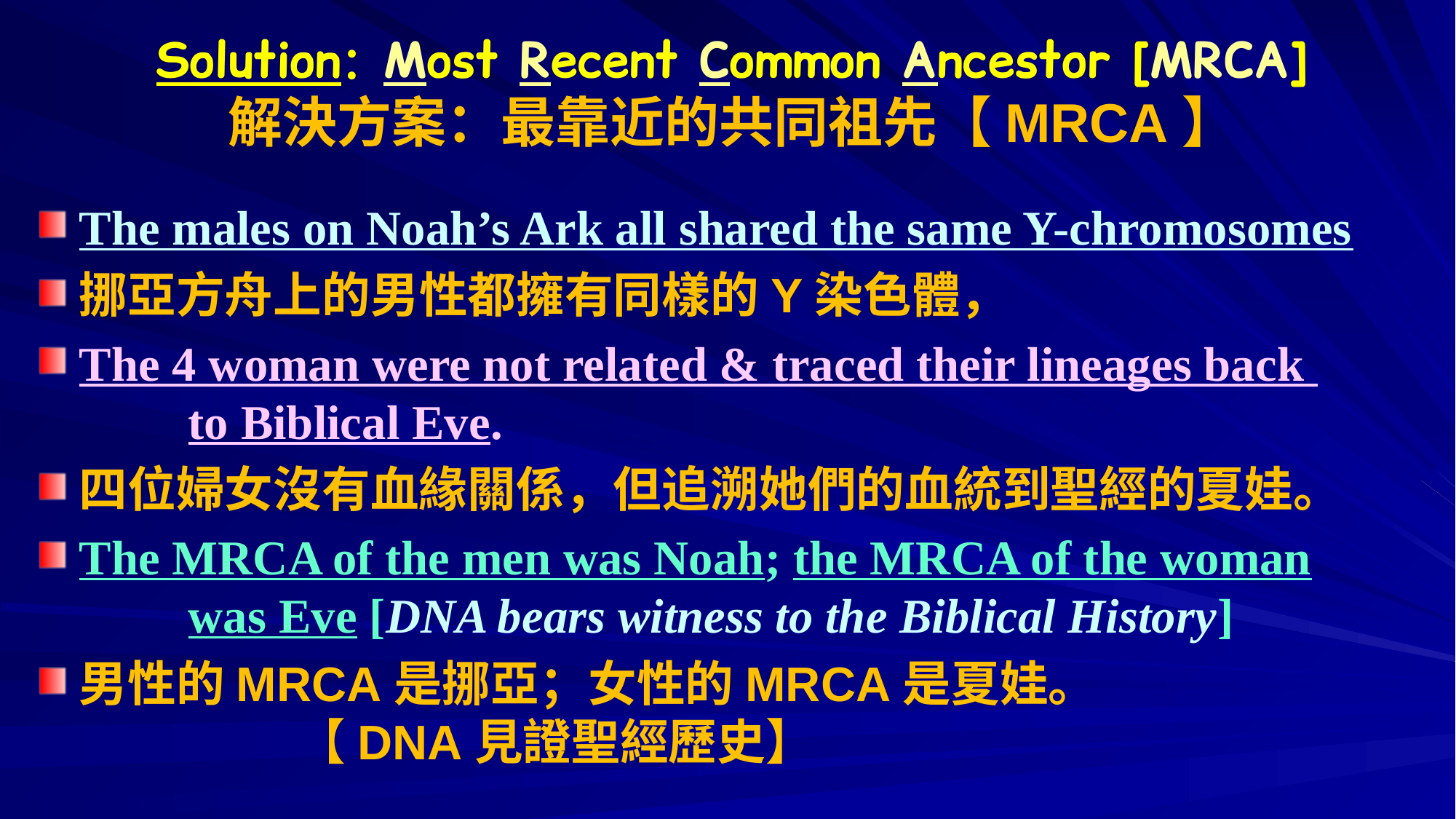

# Solution: Most Recent Common Ancestor [MRCA] 解決方案：最靠近的共同祖先【MRCA】
The males on Noah’s Ark all shared the same Y-chromosomes
挪亞方舟上的男性都擁有同樣的Y染色體，
The 4 woman were not related & traced their lineages back 		to Biblical Eve.
四位婦女沒有血緣關係，但追溯她們的血統到聖經的夏娃。
The MRCA of the men was Noah; the MRCA of the woman 		was Eve [DNA bears witness to the Biblical History]
男性的MRCA是挪亞；女性的MRCA是夏娃。					【DNA見證聖經歷史】